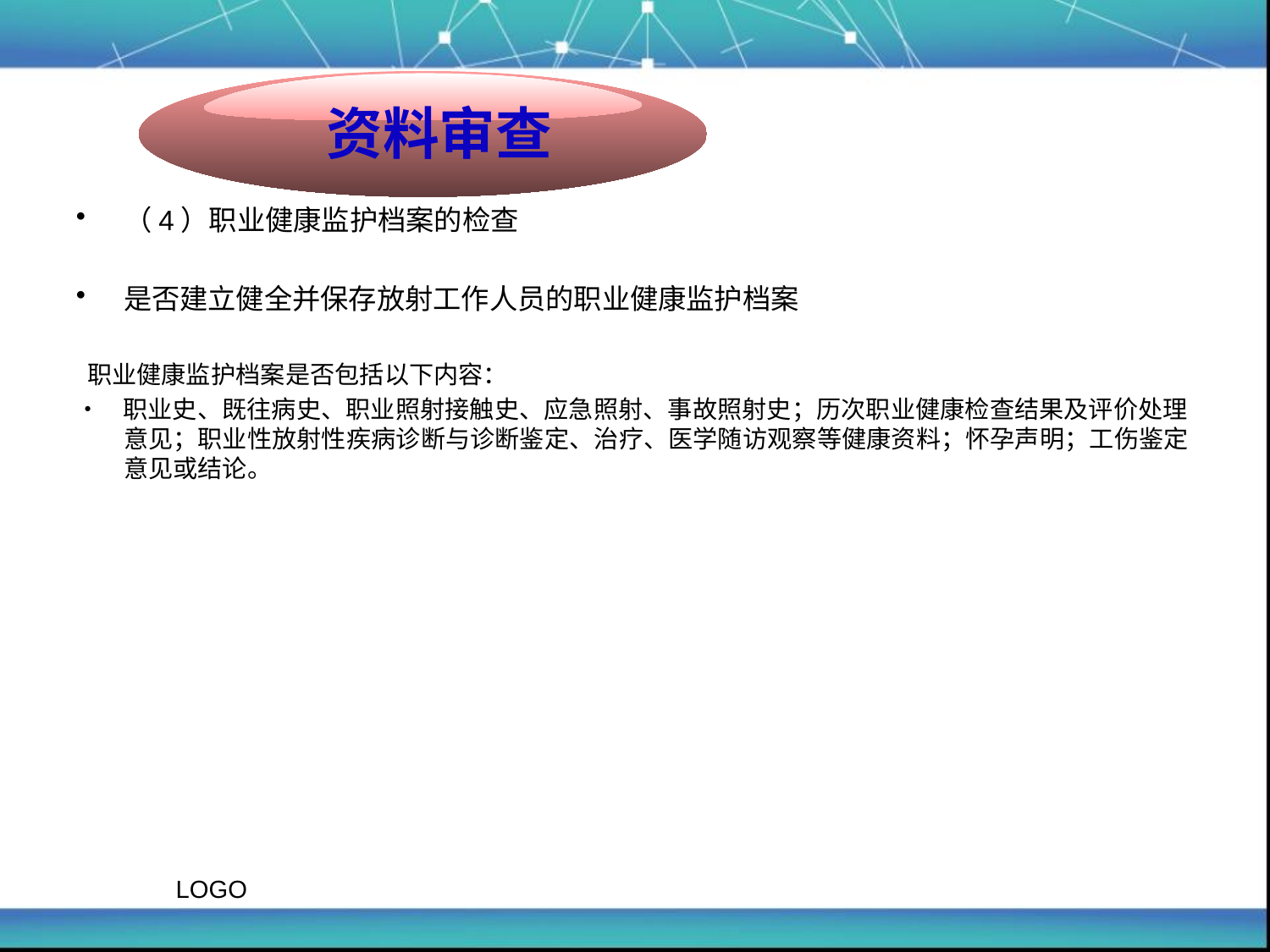

资料审查
#
（4）职业健康监护档案的检查

是否建立健全并保存放射工作人员的职业健康监护档案

 职业健康监护档案是否包括以下内容：
•   职业史、既往病史、职业照射接触史、应急照射、事故照射史；历次职业健康检查结果及评价处理意见；职业性放射性疾病诊断与诊断鉴定、治疗、医学随访观察等健康资料；怀孕声明；工伤鉴定意见或结论。

LOGO